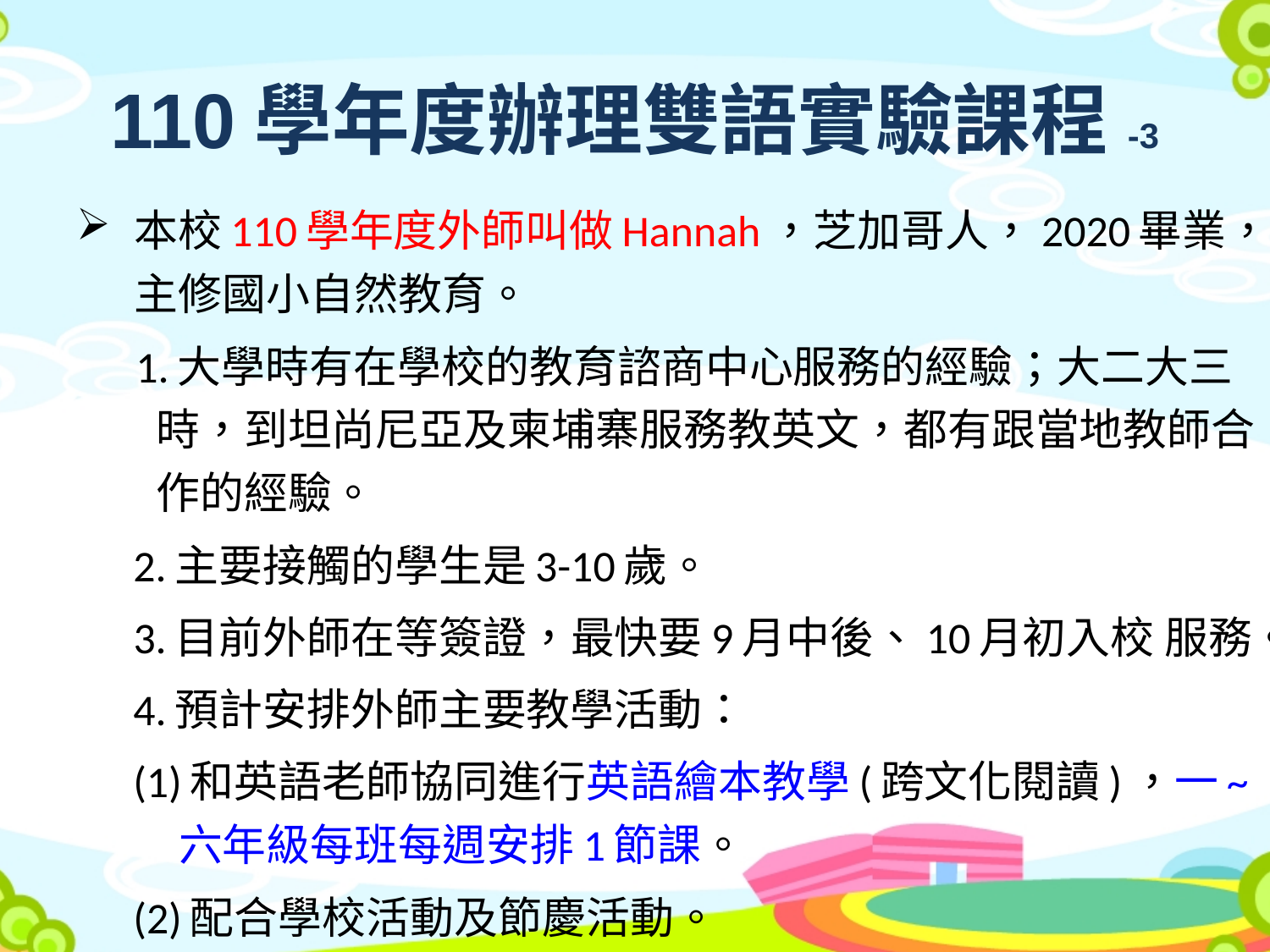

# 110學年度辦理雙語實驗課程-3
本校110學年度外師叫做Hannah，芝加哥人，2020畢業，主修國小自然教育。
      1.大學時有在學校的教育諮商中心服務的經驗；大二大三時，到坦尚尼亞及柬埔寨服務教英文，都有跟當地教師合作的經驗。
2.主要接觸的學生是3-10歲。
3.目前外師在等簽證，最快要9月中後、10月初入校 服務。
4.預計安排外師主要教學活動：
(1)和英語老師協同進行英語繪本教學(跨文化閱讀)，一~六年級每班每週安排1節課。
(2)配合學校活動及節慶活動。